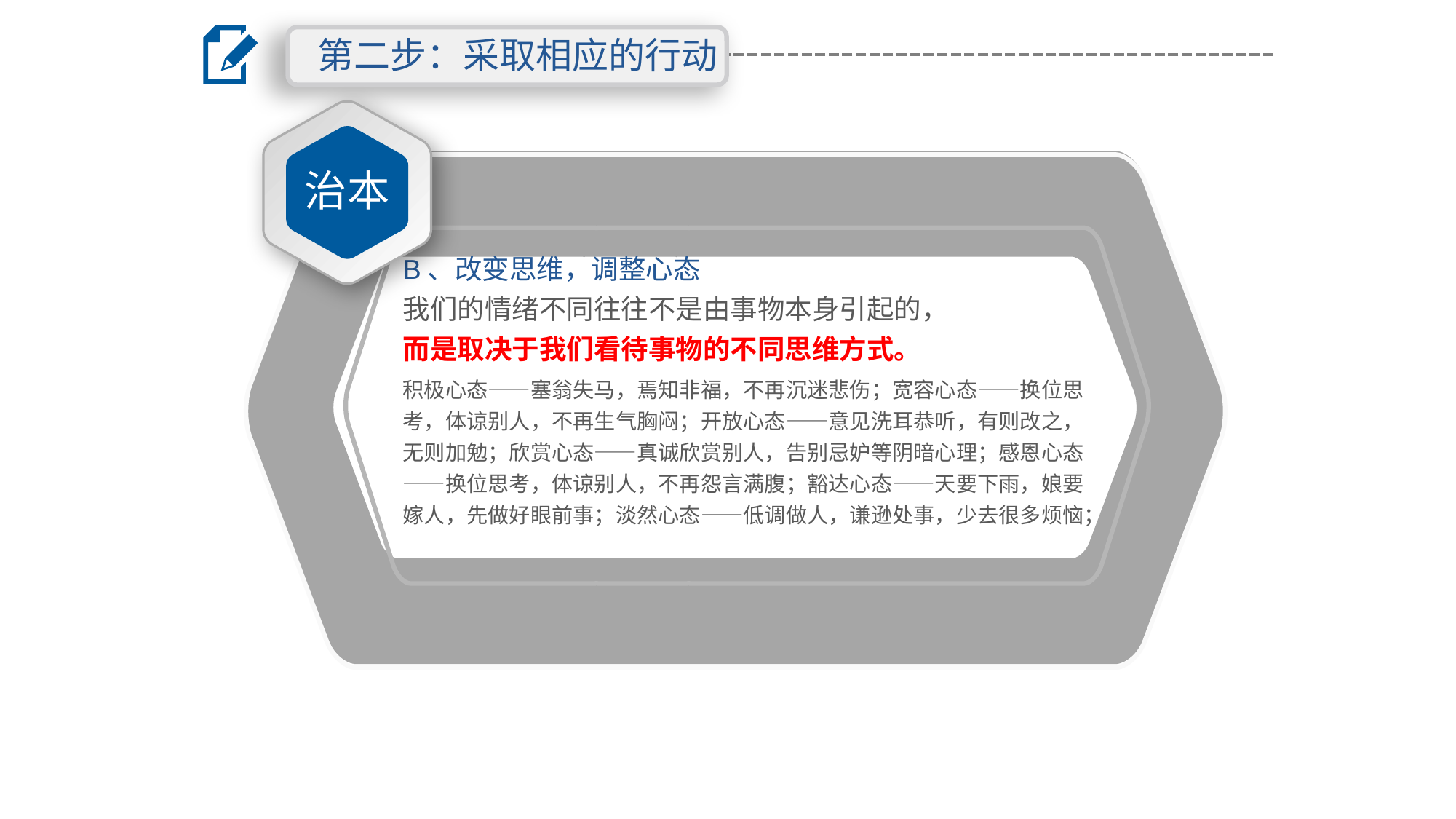

第二步：采取相应的行动

治本

B、改变思维，调整心态
我们的情绪不同往往不是由事物本身引起的，
而是取决于我们看待事物的不同思维方式。
积极心态——塞翁失马，焉知非福，不再沉迷悲伤；宽容心态——换位思考，体谅别人，不再生气胸闷；开放心态——意见洗耳恭听，有则改之，无则加勉；欣赏心态——真诚欣赏别人，告别忌妒等阴暗心理；感恩心态——换位思考，体谅别人，不再怨言满腹；豁达心态——天要下雨，娘要嫁人，先做好眼前事；淡然心态——低调做人，谦逊处事，少去很多烦恼；